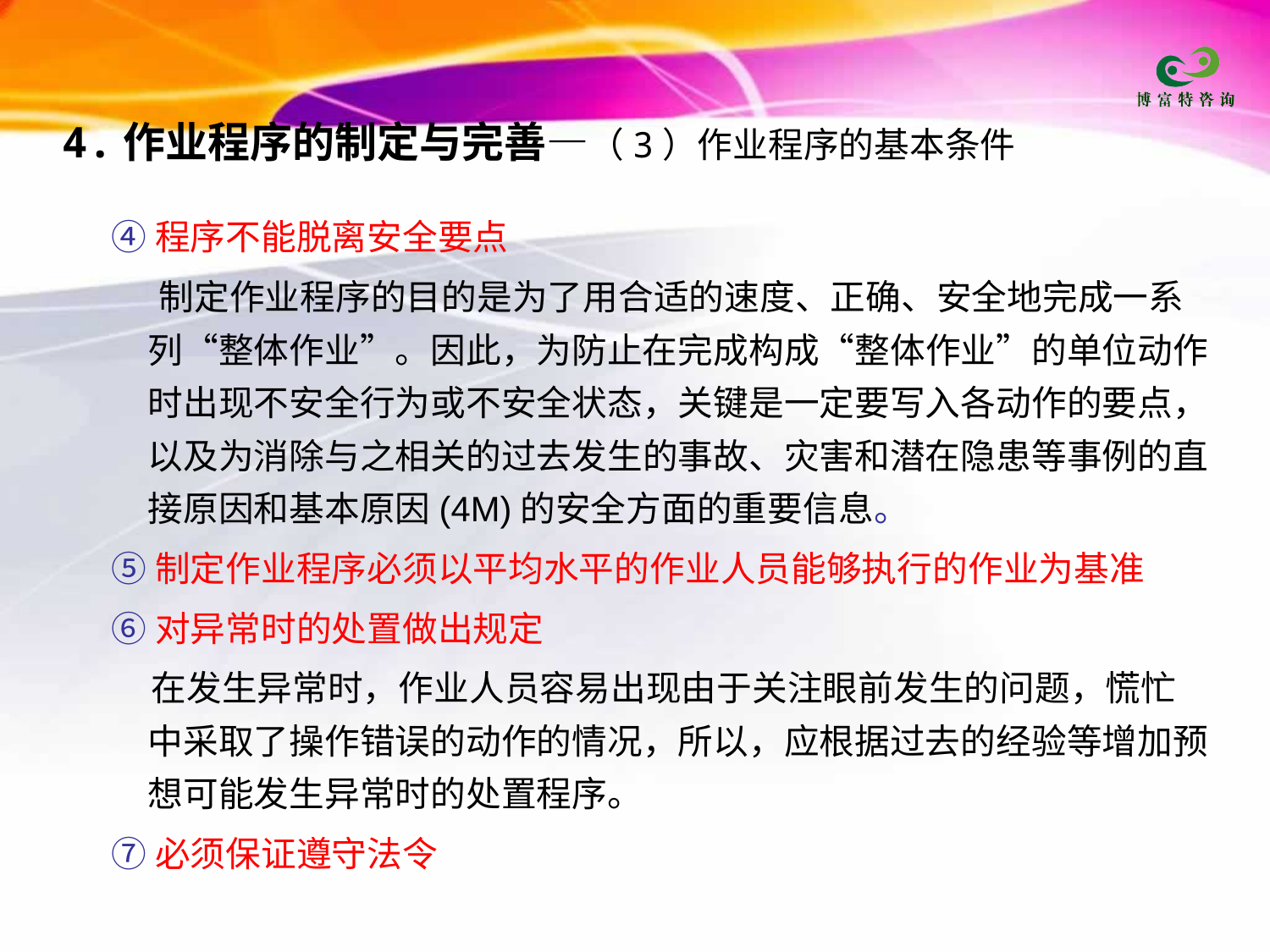

4.作业程序的制定与完善—（3）作业程序的基本条件
④程序不能脱离安全要点
     制定作业程序的目的是为了用合适的速度、正确、安全地完成一系列“整体作业”。因此，为防止在完成构成“整体作业”的单位动作时出现不安全行为或不安全状态，关键是一定要写入各动作的要点，以及为消除与之相关的过去发生的事故、灾害和潜在隐患等事例的直接原因和基本原因(4M)的安全方面的重要信息。
⑤制定作业程序必须以平均水平的作业人员能够执行的作业为基准
⑥对异常时的处置做出规定
    在发生异常时，作业人员容易出现由于关注眼前发生的问题，慌忙中采取了操作错误的动作的情况，所以，应根据过去的经验等增加预想可能发生异常时的处置程序。
⑦必须保证遵守法令